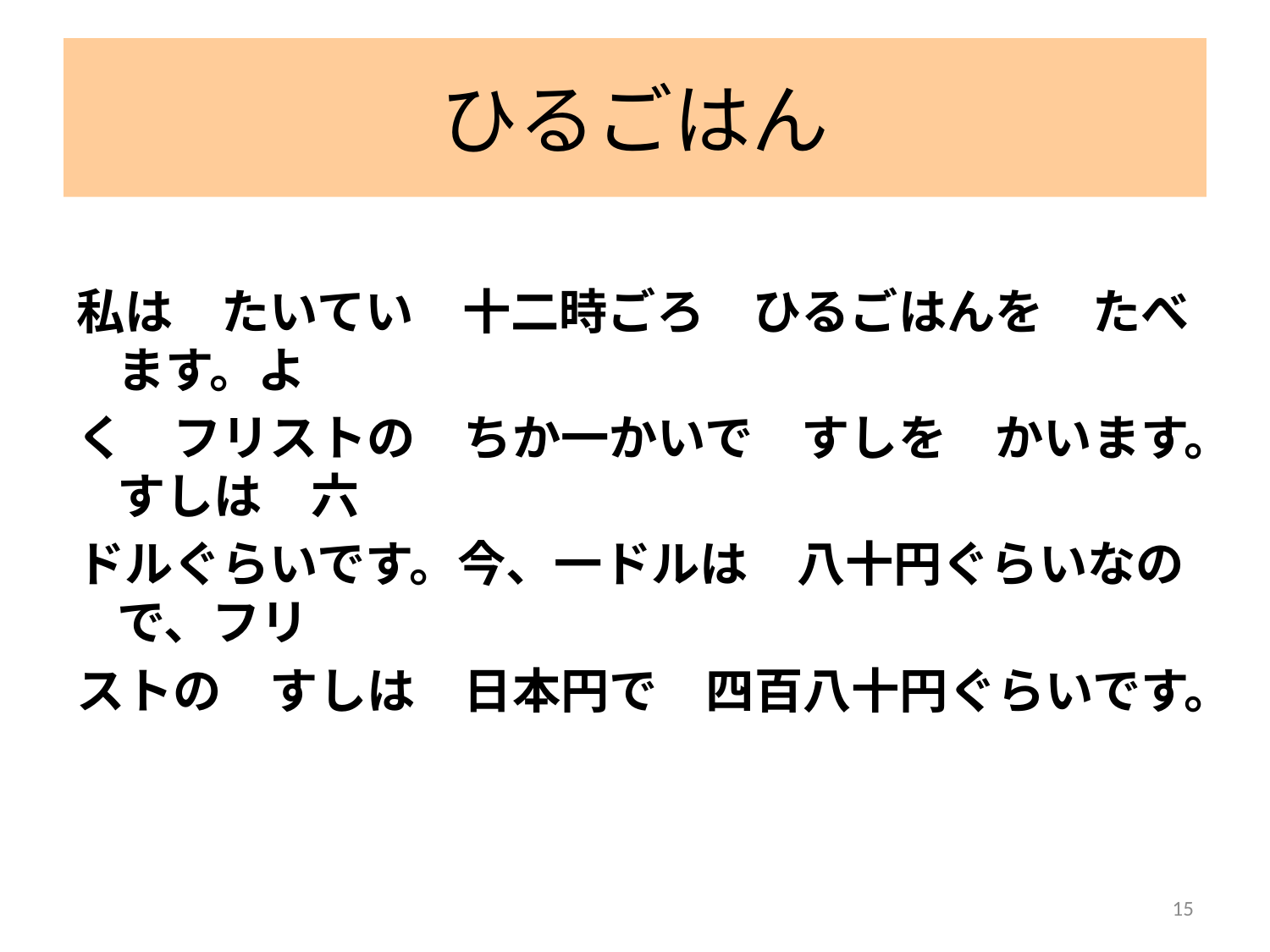

# ひるごはん
私は　たいてい　十二時ごろ　ひるごはんを　たべます。よ
く　フリストの　ちか一かいで　すしを　かいます。すしは　六
ドルぐらいです。今、一ドルは　八十円ぐらいなので、フリ
ストの　すしは　日本円で　四百八十円ぐらいです。
15